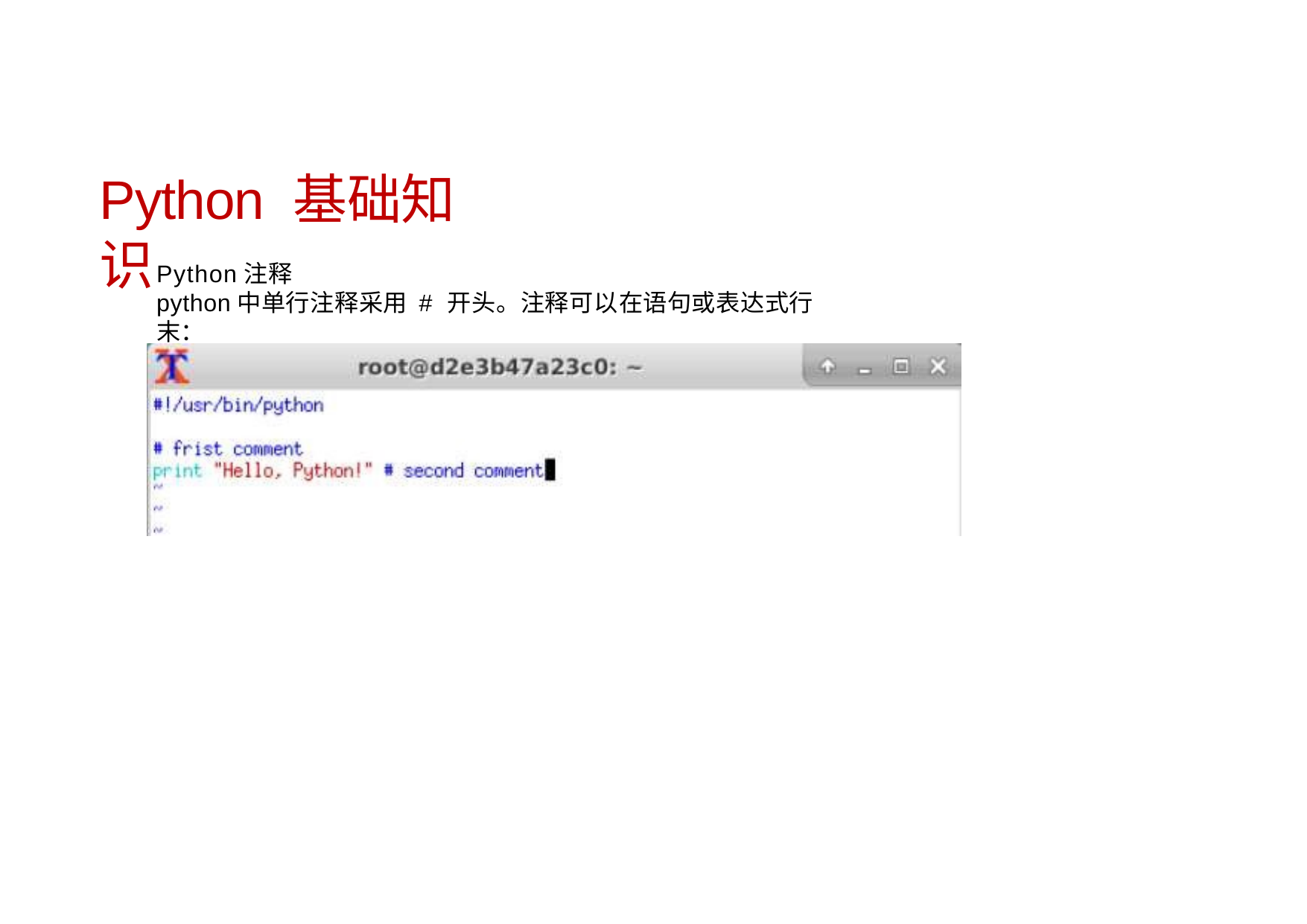

# Python 基础知识
Python注释
python中单行注释采用 # 开头。注释可以在语句或表达式行末：